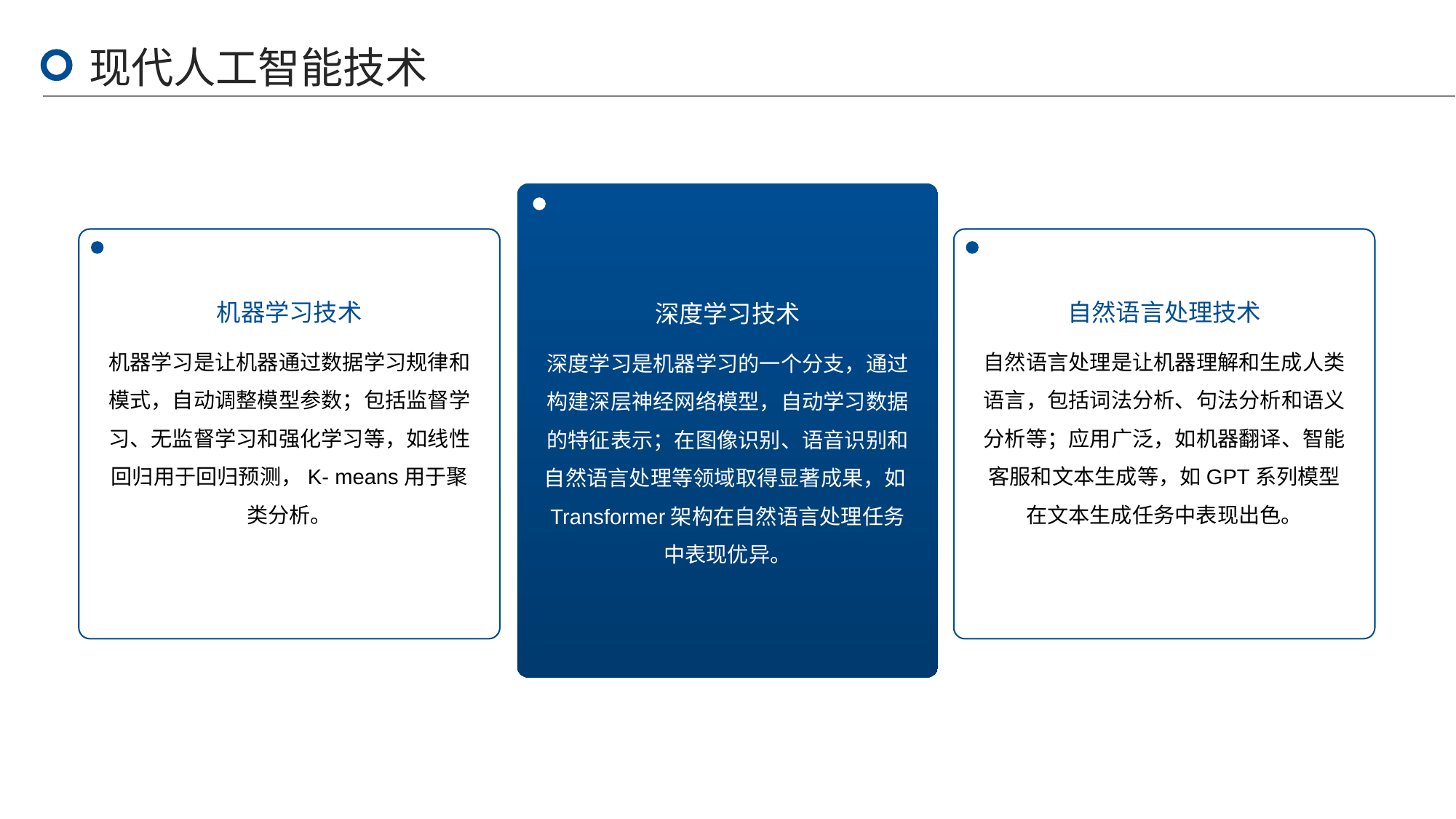

现代人工智能技术

机器学习技术
自然语言处理技术
深度学习技术
机器学习是让机器通过数据学习规律和模式，自动调整模型参数；包括监督学习、无监督学习和强化学习等，如线性回归用于回归预测，K- means用于聚类分析。
自然语言处理是让机器理解和生成人类语言，包括词法分析、句法分析和语义分析等；应用广泛，如机器翻译、智能客服和文本生成等，如GPT系列模型在文本生成任务中表现出色。
深度学习是机器学习的一个分支，通过构建深层神经网络模型，自动学习数据的特征表示；在图像识别、语音识别和自然语言处理等领域取得显著成果，如Transformer架构在自然语言处理任务中表现优异。